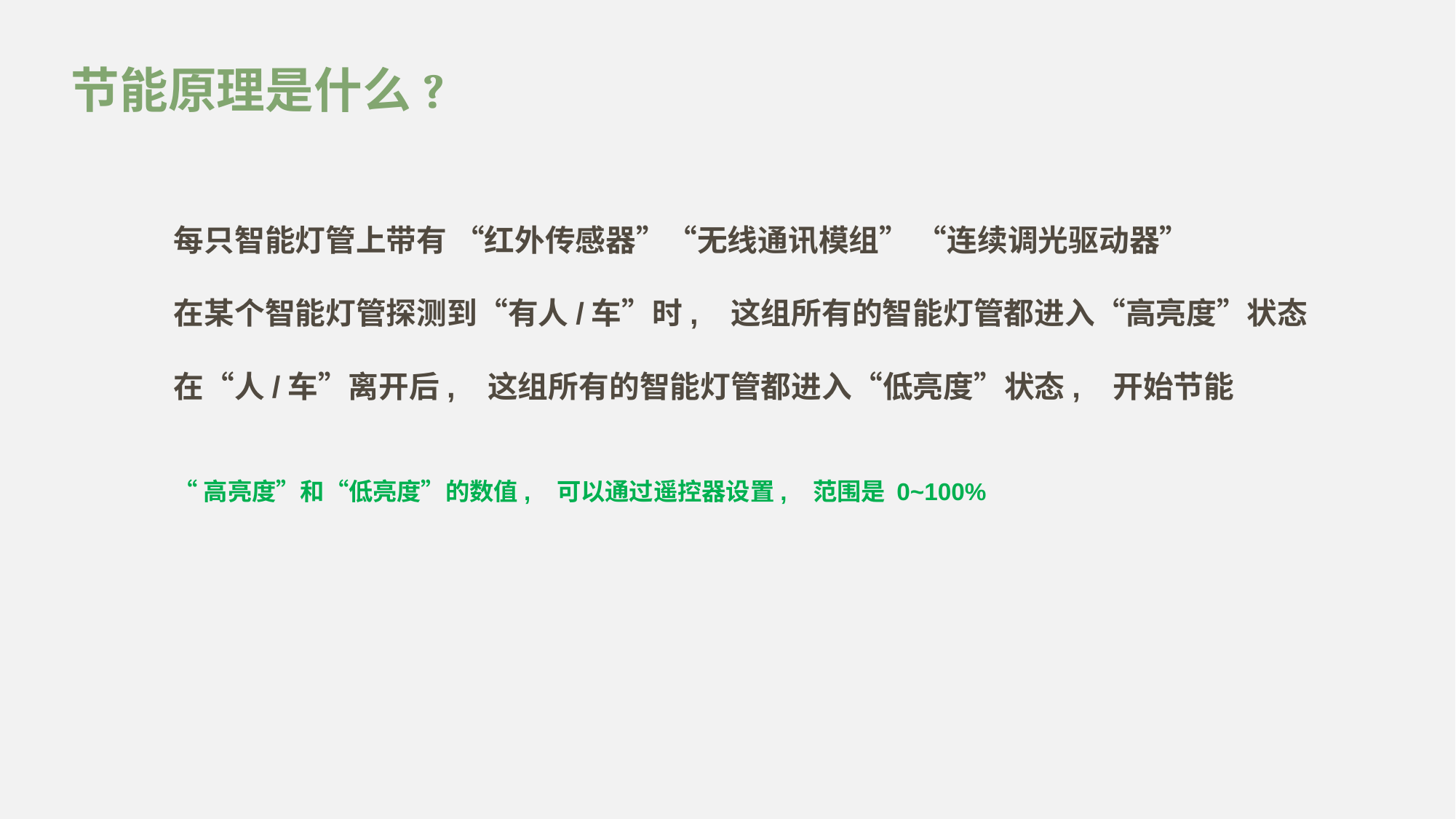

# 节能原理是什么?
每只智能灯管上带有 “红外传感器”“无线通讯模组” “连续调光驱动器”

在某个智能灯管探测到“有人/车”时,   这组所有的智能灯管都进入“高亮度”状态

在“人/车”离开后,   这组所有的智能灯管都进入“低亮度”状态,   开始节能

“高亮度”和“低亮度”的数值,   可以通过遥控器设置,   范围是 0~100%